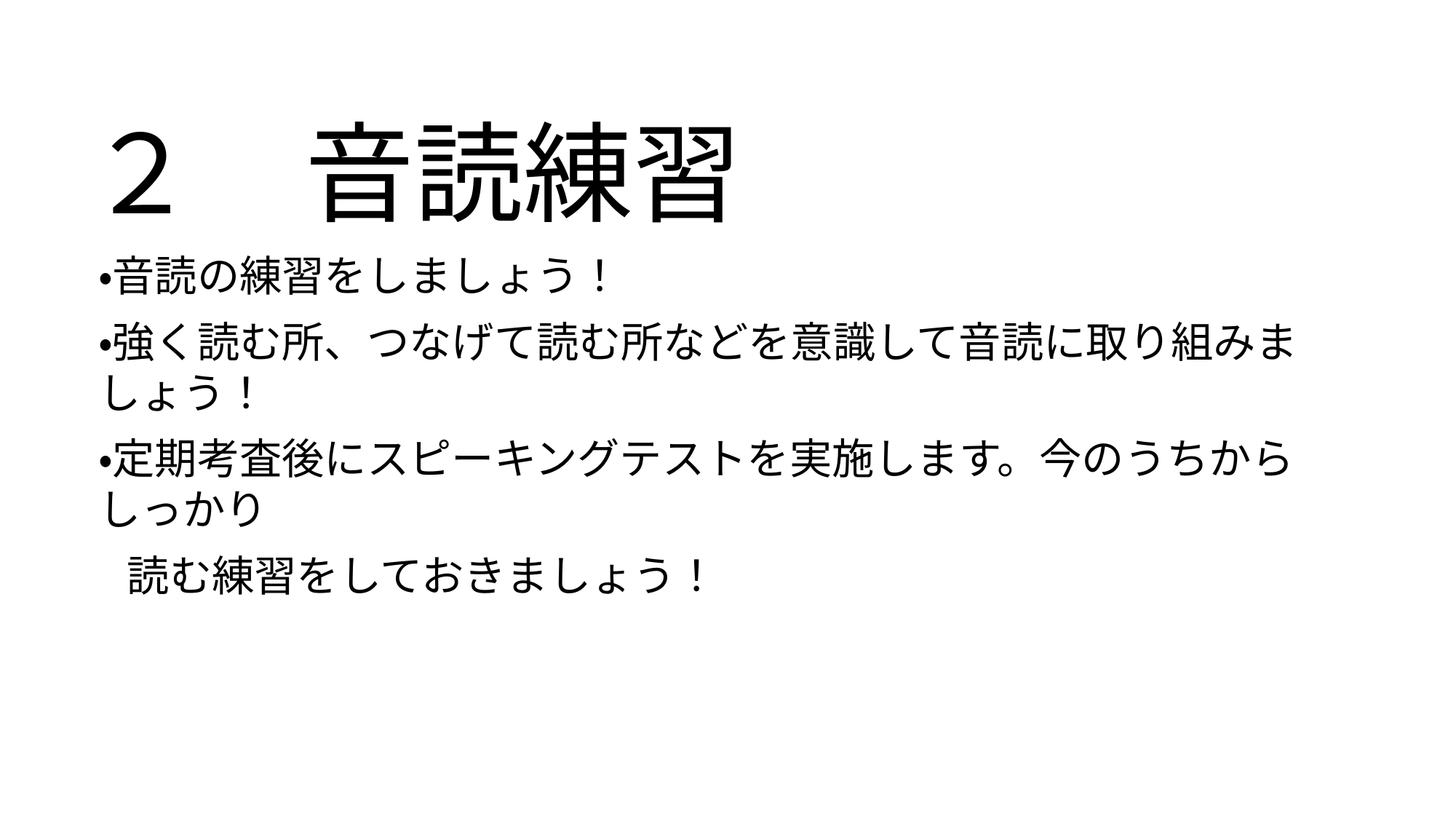

# ２　音読練習
・音読の練習をしましょう！
・強く読む所、つなげて読む所などを意識して音読に取り組みましょう！
・定期考査後にスピーキングテストを実施します。今のうちからしっかり
  読む練習をしておきましょう！